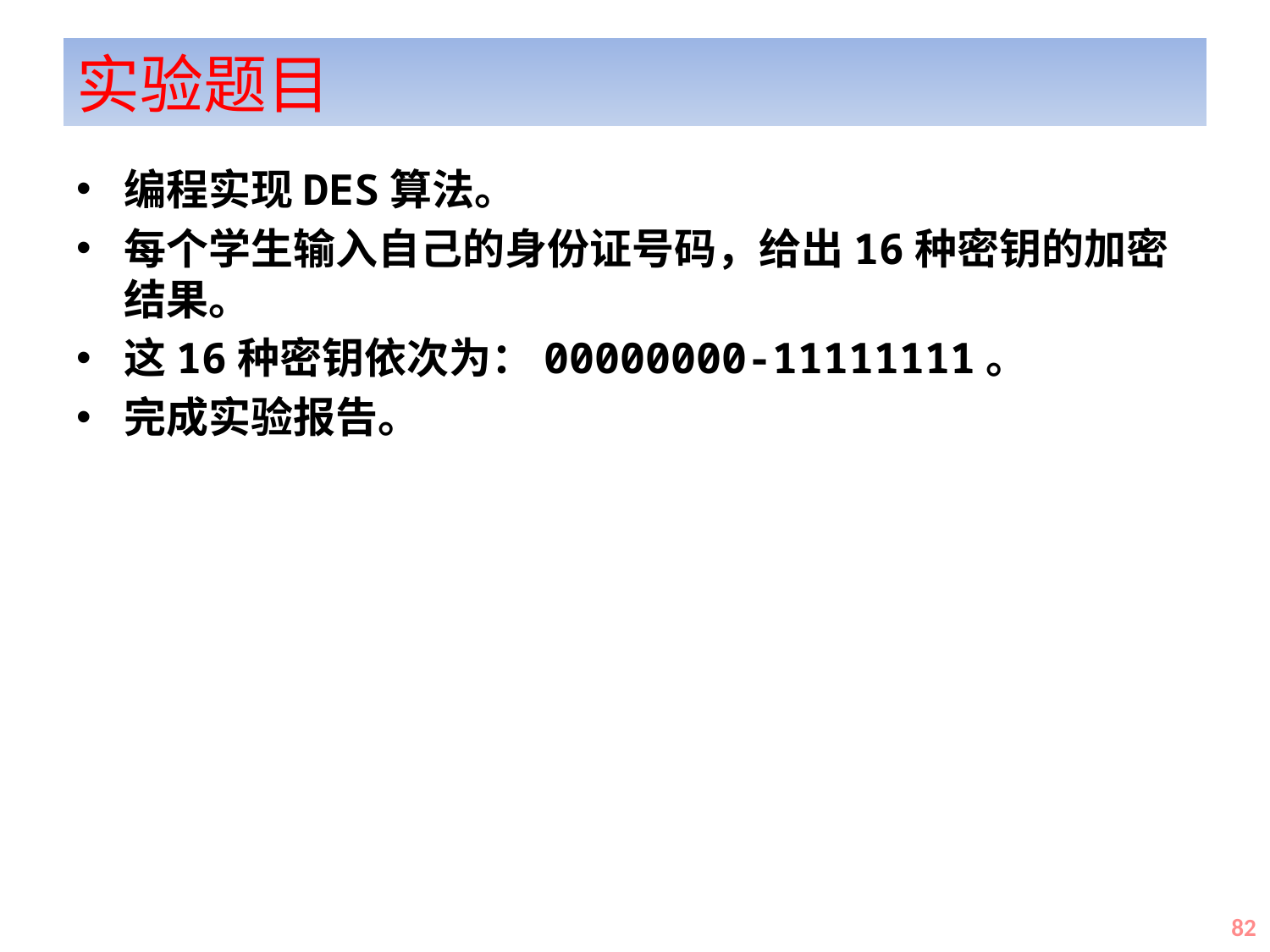

# 实验题目
编程实现DES算法。
每个学生输入自己的身份证号码，给出16种密钥的加密结果。
这16种密钥依次为：00000000-11111111。
完成实验报告。

82